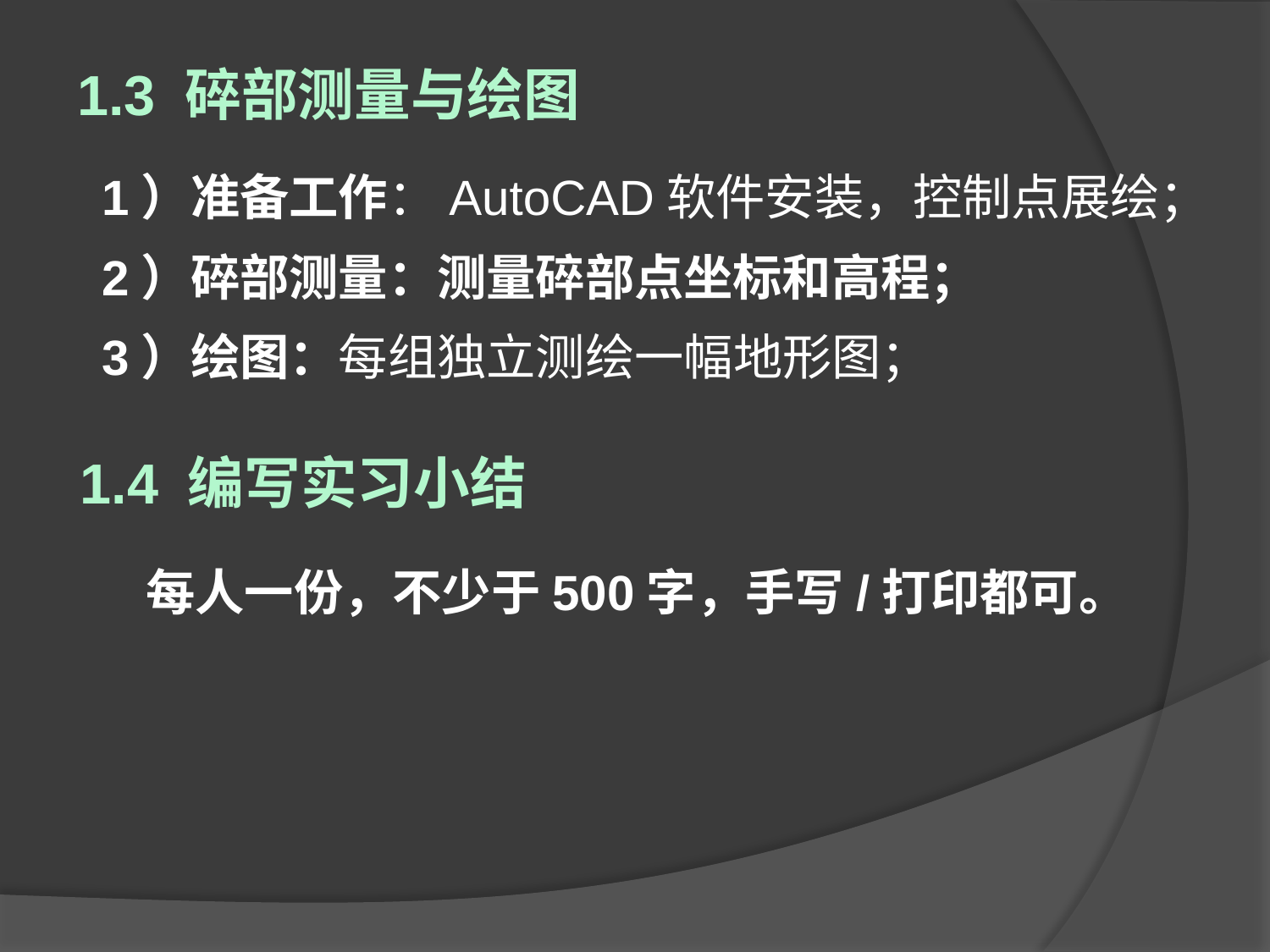

1.3 碎部测量与绘图
1）准备工作：AutoCAD软件安装，控制点展绘；
2）碎部测量：测量碎部点坐标和高程；
3）绘图：每组独立测绘一幅地形图；
1.4 编写实习小结
每人一份，不少于500字，手写/打印都可。